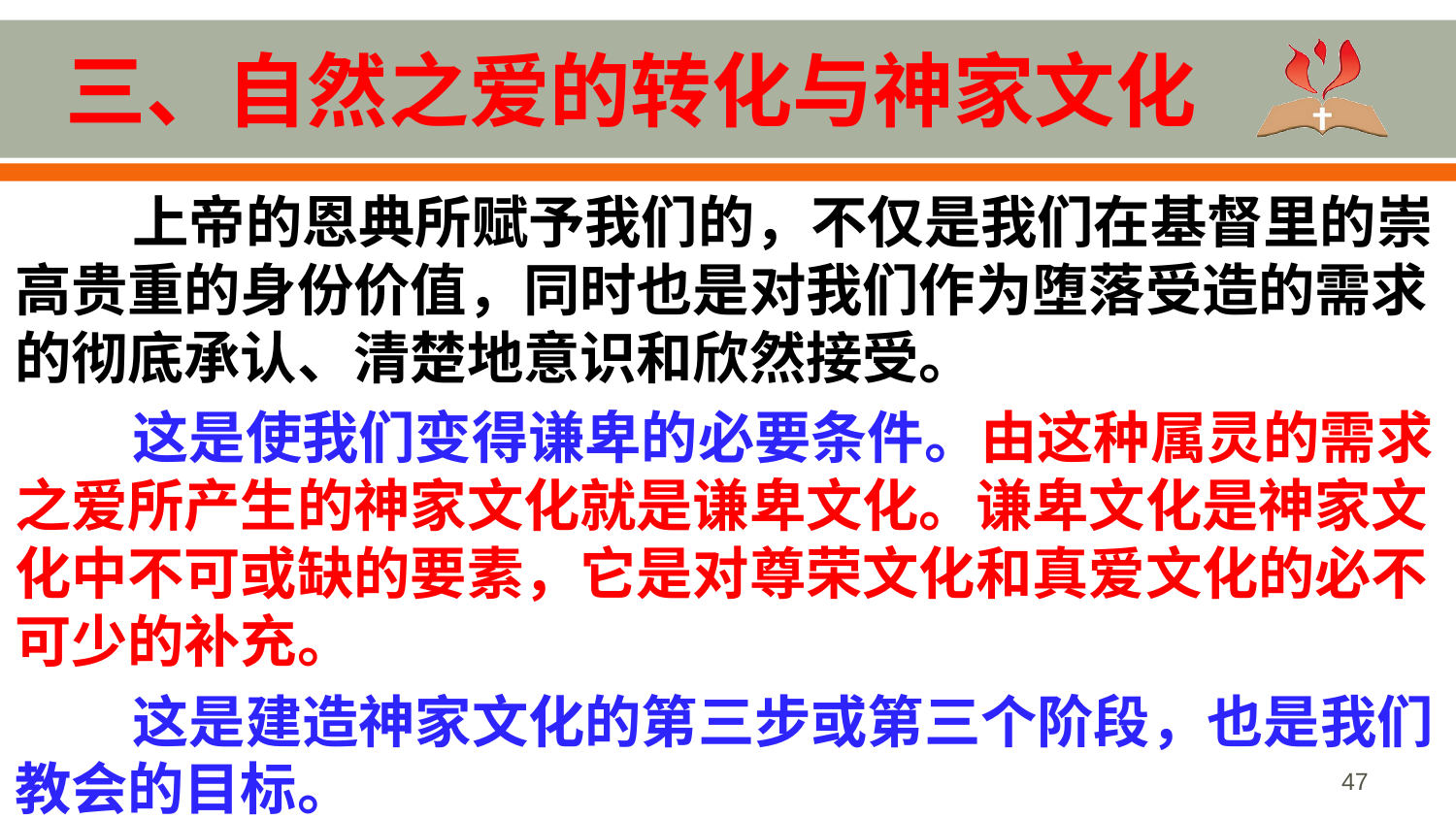

# 三、自然之爱的转化与神家文化
上帝的恩典所赋予我们的，不仅是我们在基督里的崇高贵重的身份价值，同时也是对我们作为堕落受造的需求的彻底承认、清楚地意识和欣然接受。
这是使我们变得谦卑的必要条件。由这种属灵的需求之爱所产生的神家文化就是谦卑文化。谦卑文化是神家文化中不可或缺的要素，它是对尊荣文化和真爱文化的必不可少的补充。
这是建造神家文化的第三步或第三个阶段，也是我们教会的目标。

47